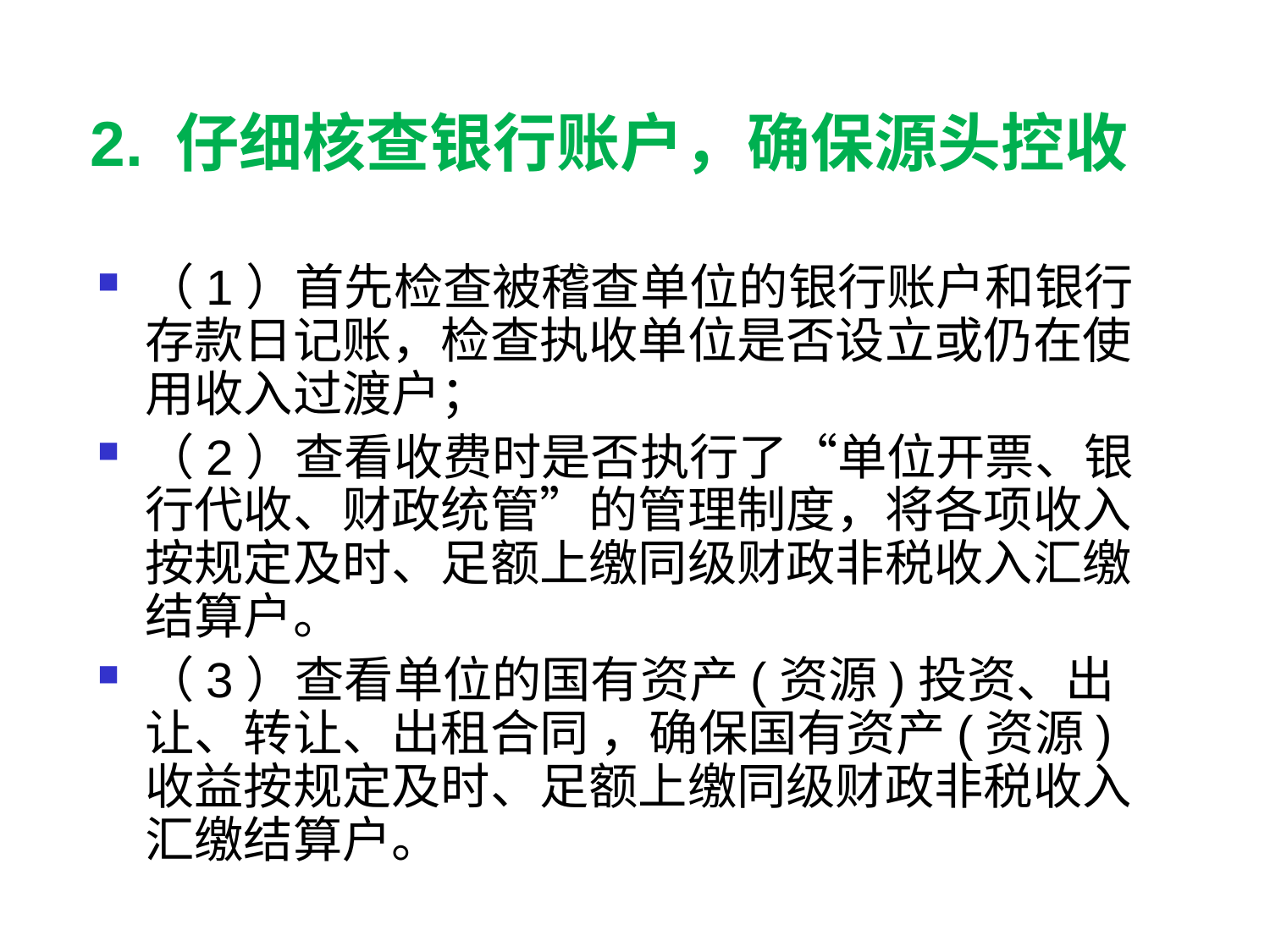

# 2. 仔细核查银行账户，确保源头控收
（1）首先检查被稽查单位的银行账户和银行存款日记账，检查执收单位是否设立或仍在使用收入过渡户；
（2）查看收费时是否执行了“单位开票、银行代收、财政统管”的管理制度，将各项收入按规定及时、足额上缴同级财政非税收入汇缴结算户。
（3）查看单位的国有资产(资源)投资、出让、转让、出租合同 ，确保国有资产(资源)收益按规定及时、足额上缴同级财政非税收入汇缴结算户。